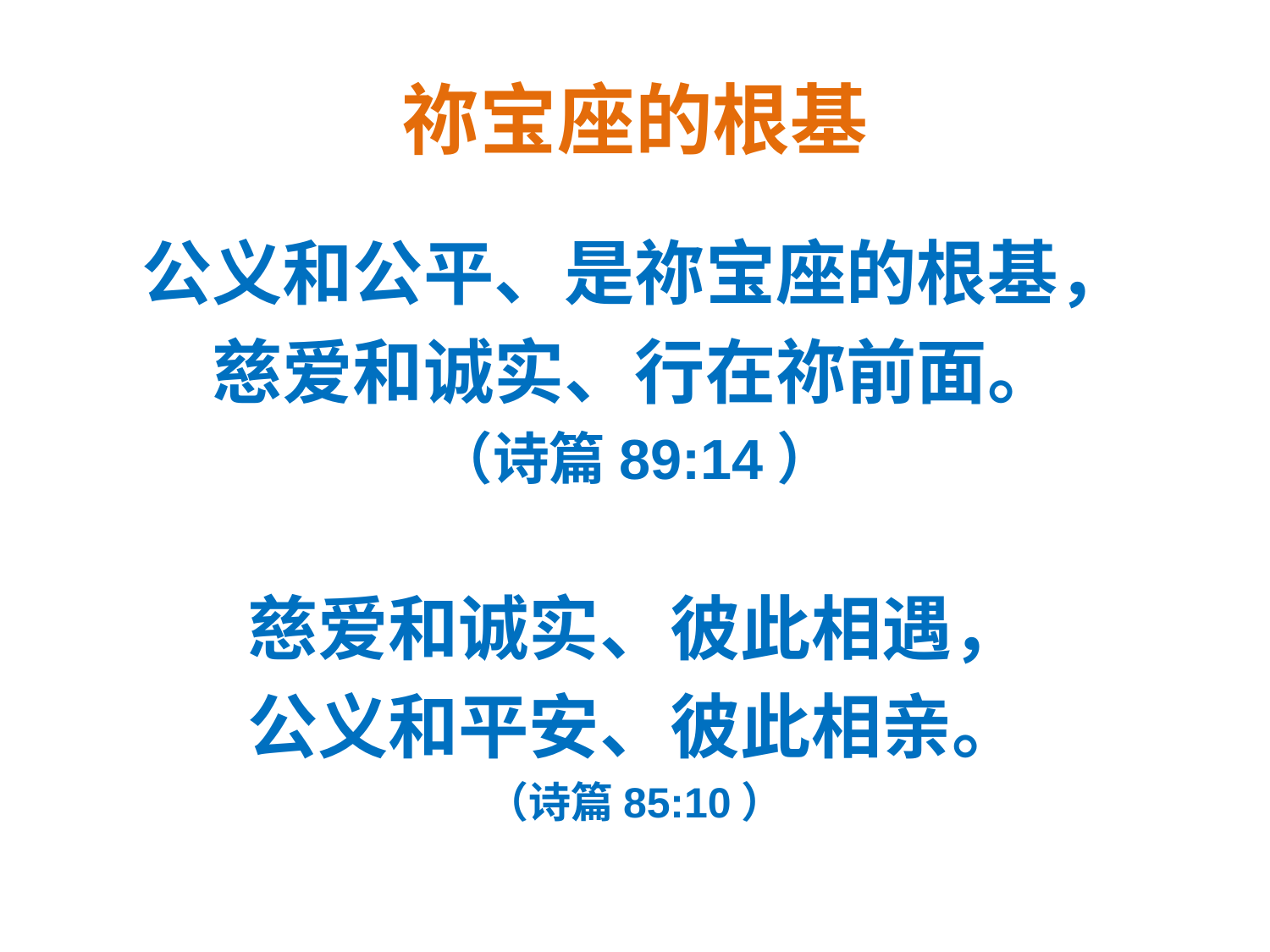

# 祢宝座的根基
公义和公平、是祢宝座的根基，
慈爱和诚实、行在祢前面。
（诗篇89:14）

慈爱和诚实、彼此相遇，
公义和平安、彼此相亲。
（诗篇85:10）